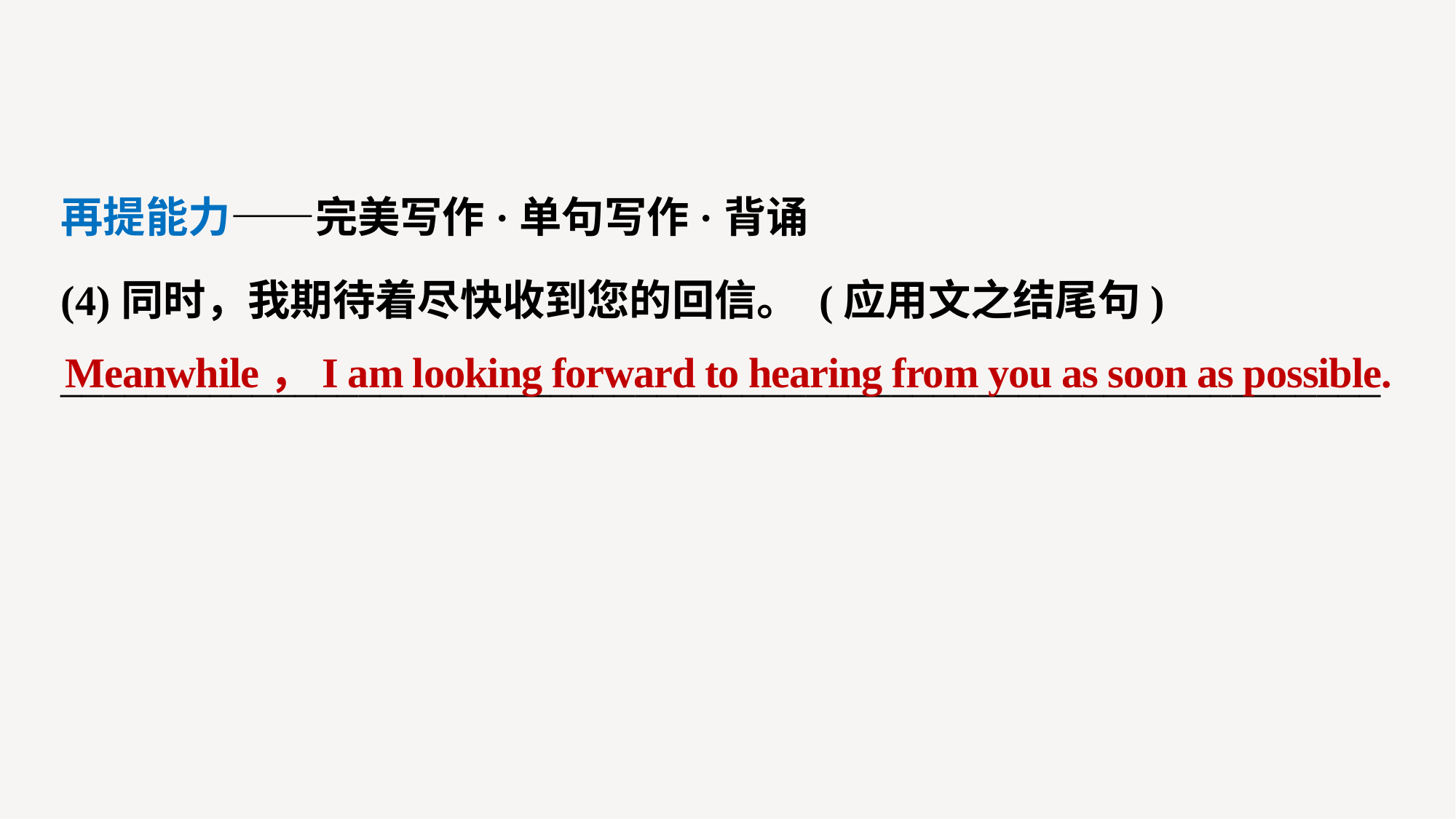

再提能力——完美写作·单句写作·背诵
(4)同时，我期待着尽快收到您的回信。 (应用文之结尾句)
______________________________________________________________
Meanwhile，I am looking forward to hearing from you as soon as possible.